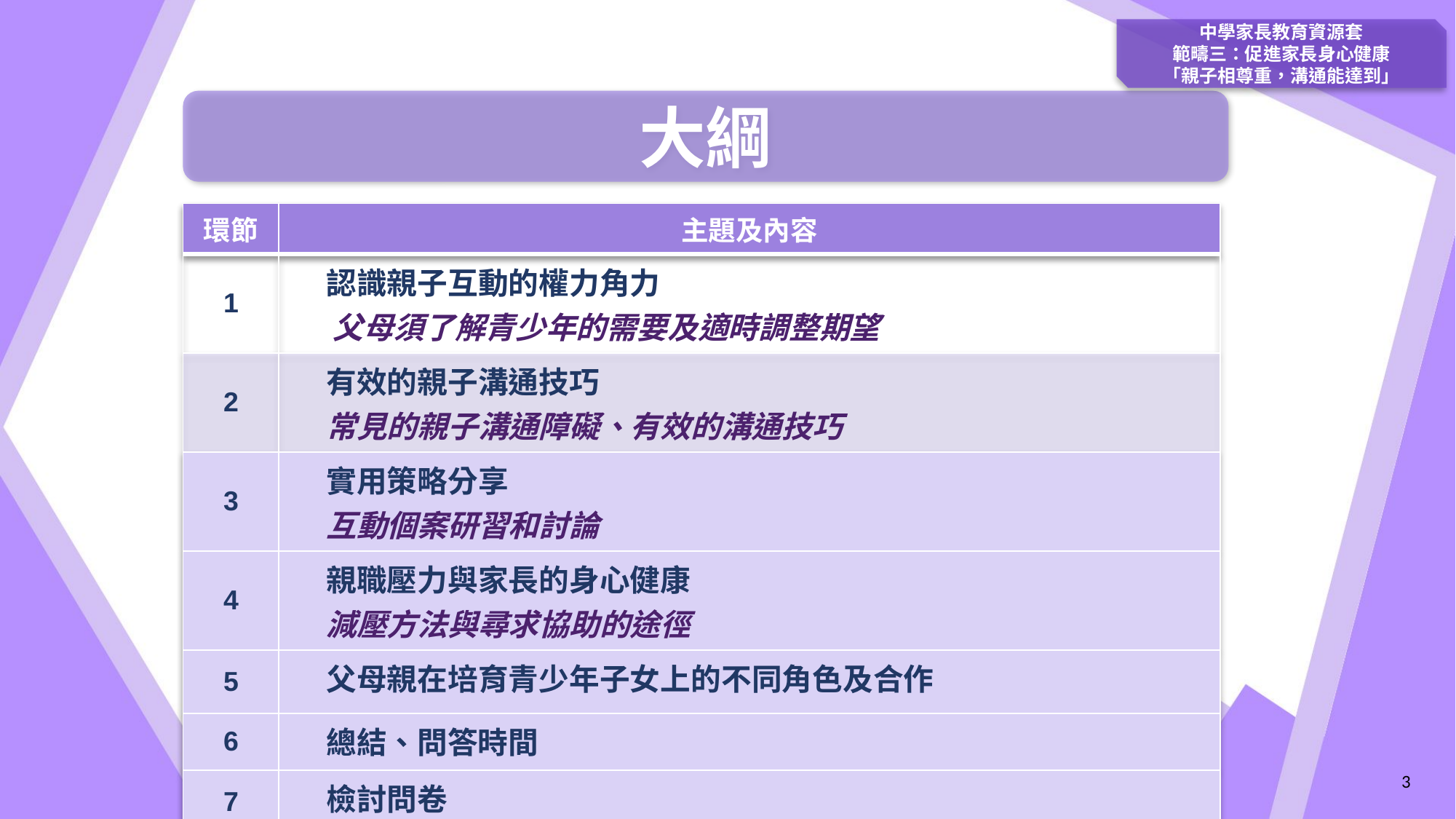

中學家長教育資源套
範疇三：促進家長身心健康
「親子相尊重，溝通能達到」
大綱
| 環節 | 主題及內容 |
| --- | --- |
| 1 | 認識親子互動的權力角力 父母須了解青少年的需要及適時調整期望 |
| 2 | 有效的親子溝通技巧 常見的親子溝通障礙、有效的溝通技巧 |
| 3 | 實用策略分享 互動個案研習和討論 |
| 4 | 親職壓力與家長的身心健康 減壓方法與尋求協助的途徑 |
| 5 | 父母親在培育青少年子女上的不同角色及合作 |
| 6 | 總結、問答時間 |
| 7 | 檢討問卷 |
3